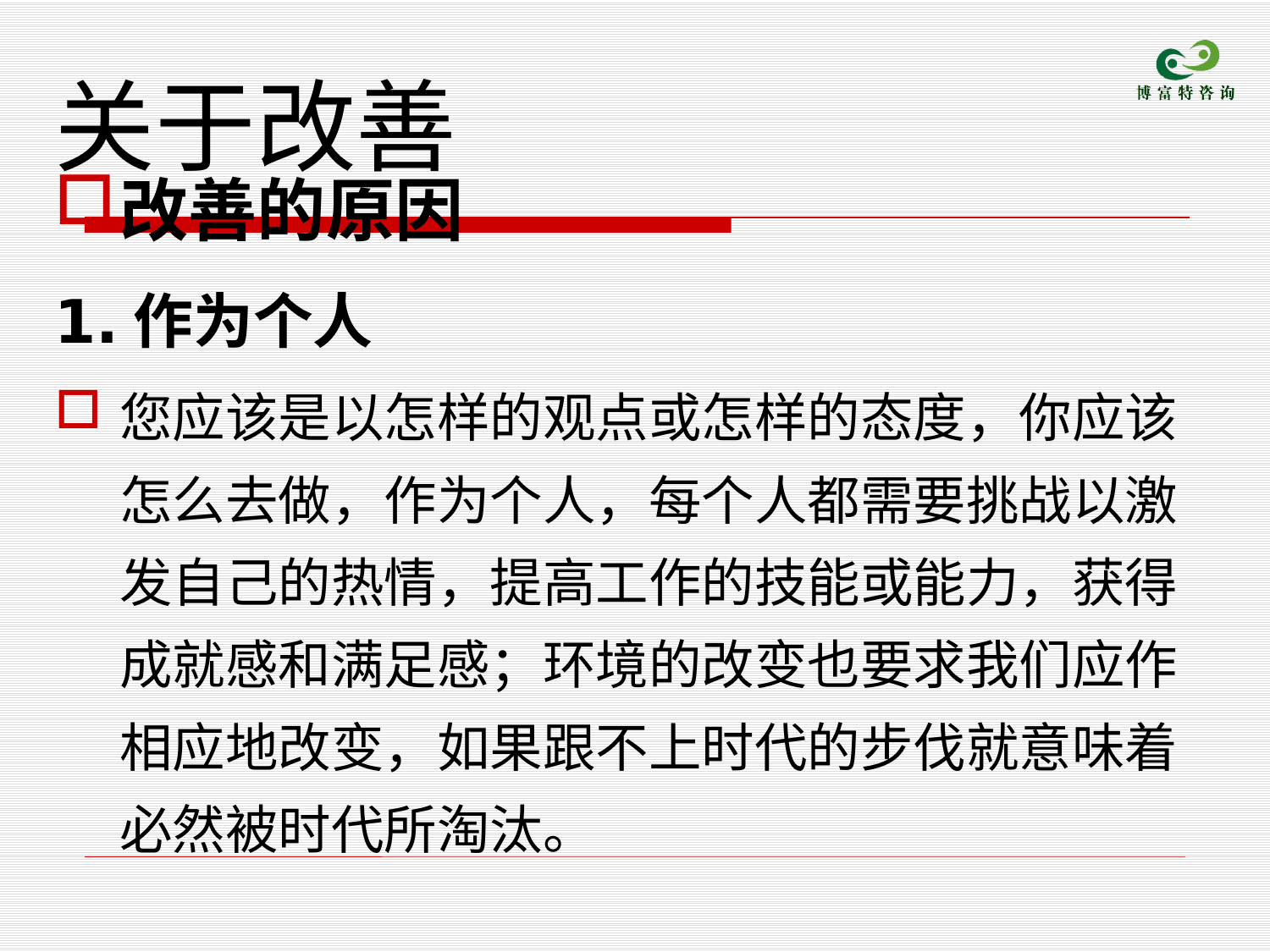

# 关于改善

改善的原因
1.作为个人
您应该是以怎样的观点或怎样的态度，你应该怎么去做，作为个人，每个人都需要挑战以激发自己的热情，提高工作的技能或能力，获得成就感和满足感；环境的改变也要求我们应作相应地改变，如果跟不上时代的步伐就意味着必然被时代所淘汰。
615